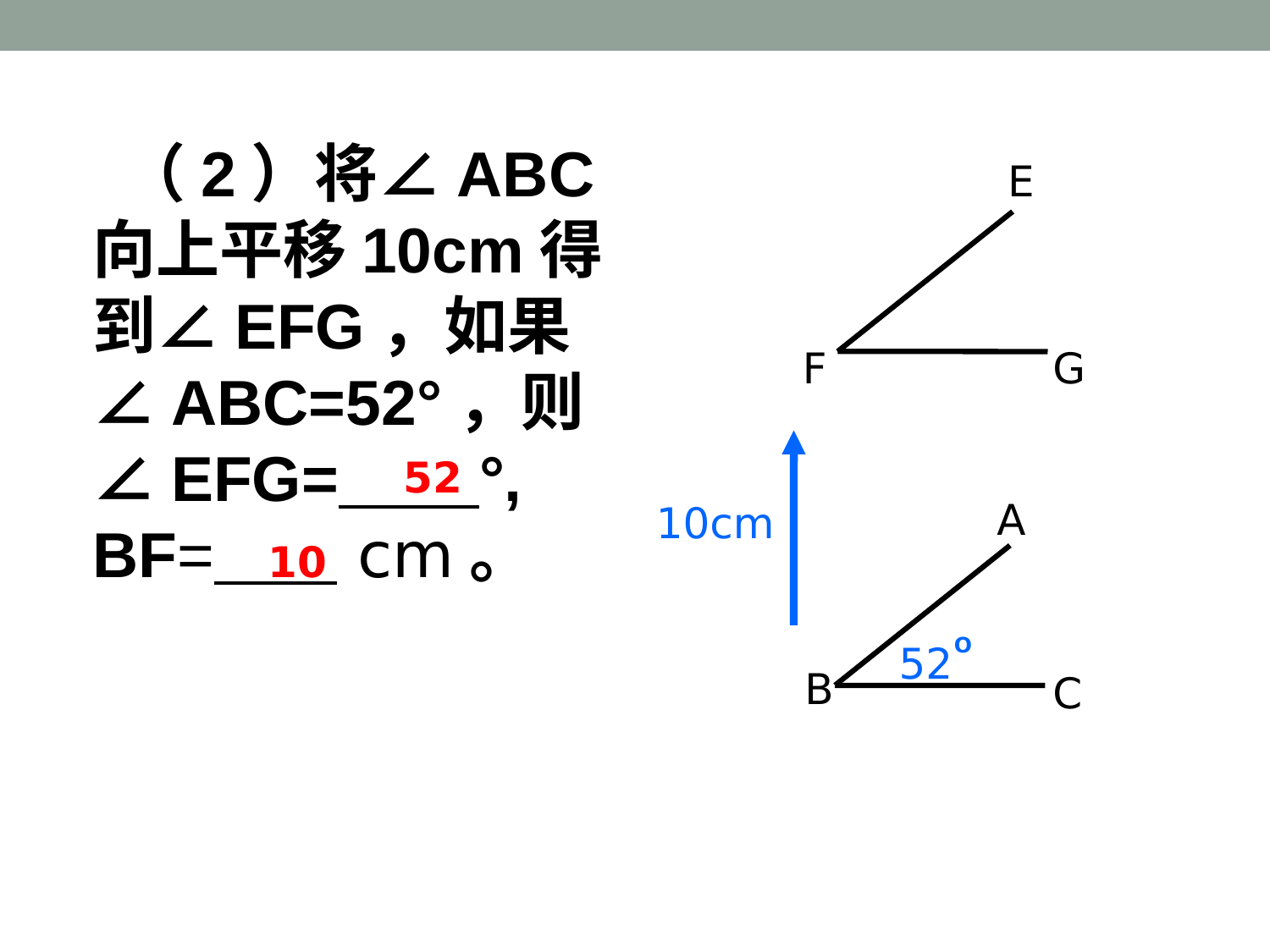

（2）将∠ABC向上平移10cm得到∠EFG，如果∠ABC=52°，则∠EFG=        °,
BF=        cm。
E

F
G

52
A
10cm
10

O
52
B
C